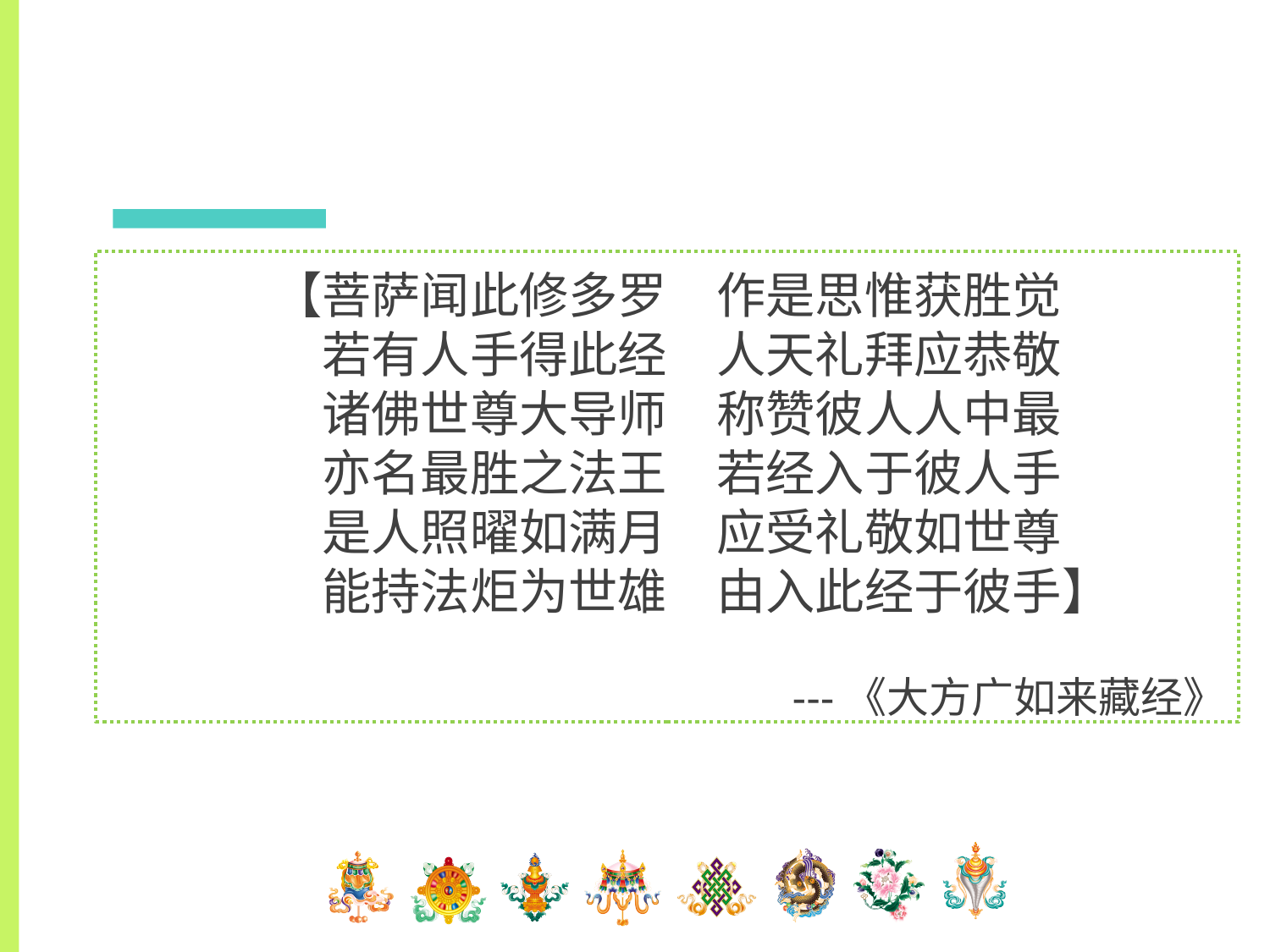

【菩萨闻此修多罗　作是思惟获胜觉
　若有人手得此经　人天礼拜应恭敬
　诸佛世尊大导师　称赞彼人人中最
　亦名最胜之法王　若经入于彼人手
　是人照曜如满月　应受礼敬如世尊
　　能持法炬为世雄　由入此经于彼手】

---《大方广如来藏经》